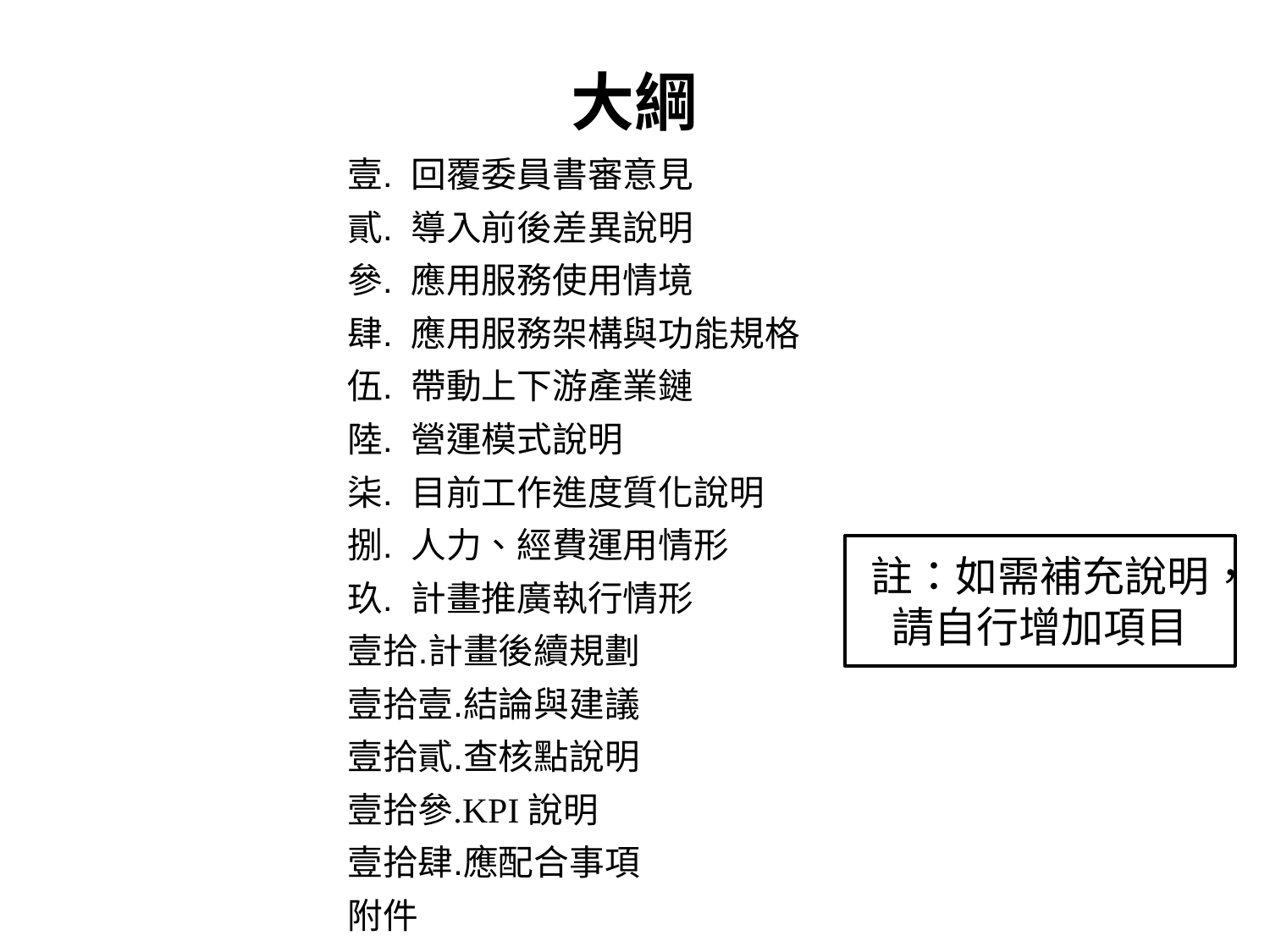

大綱
回覆委員書審意見
導入前後差異說明
應用服務使用情境
應用服務架構與功能規格
帶動上下游產業鏈
營運模式說明
目前工作進度質化說明
人力、經費運用情形
計畫推廣執行情形
計畫後續規劃
結論與建議
查核點說明
KPI說明
應配合事項
附件
註：如需補充說明，請自行增加項目